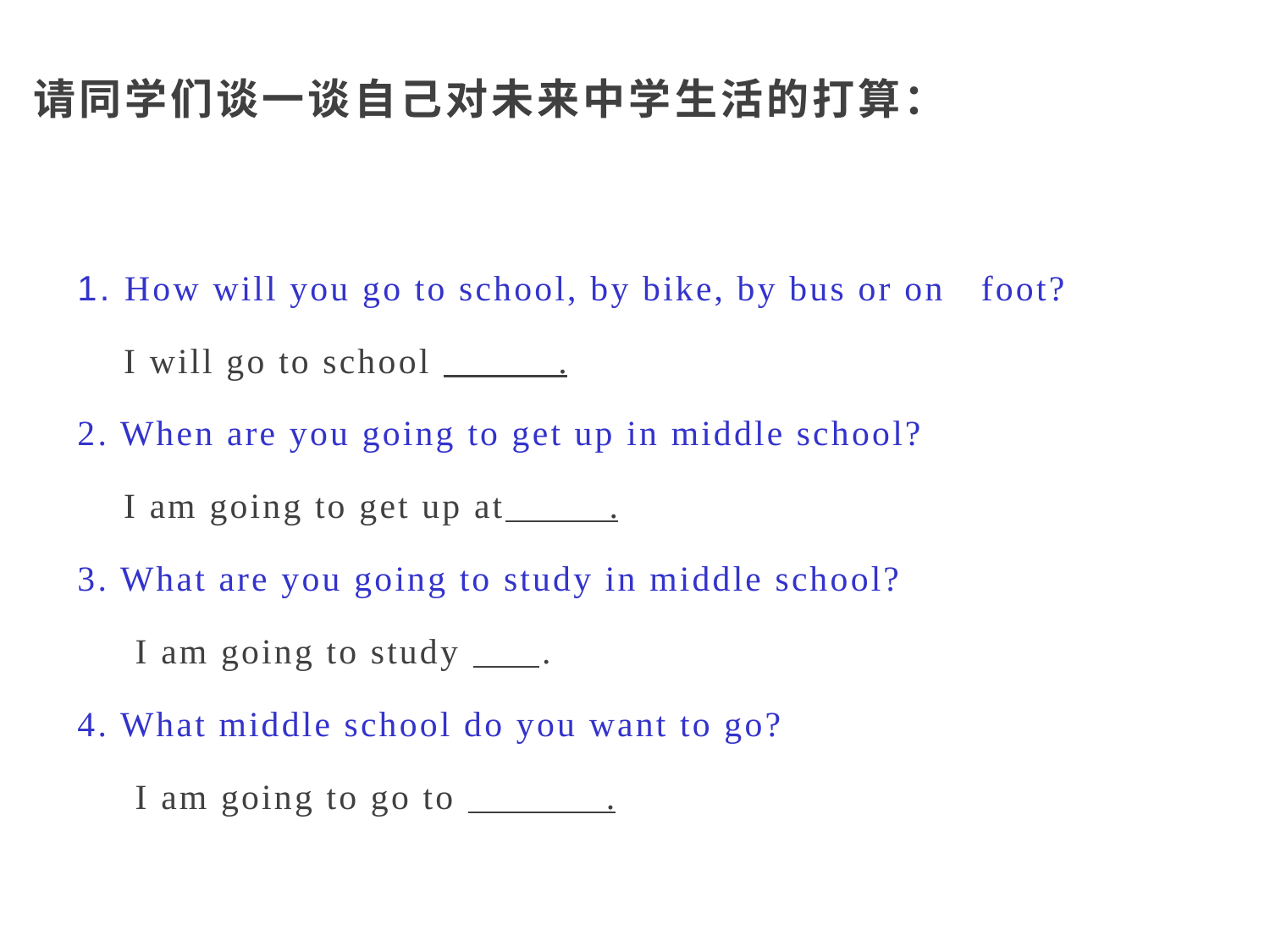

# 请同学们谈一谈自己对未来中学生活的打算：
1. How will you go to school, by bike, by bus or on   foot?
    I will go to school           .
2. When are you going to get up in middle school?
    I am going to get up at         .
3. What are you going to study in middle school?
     I am going to study       .
4. What middle school do you want to go?
     I am going to go to             .